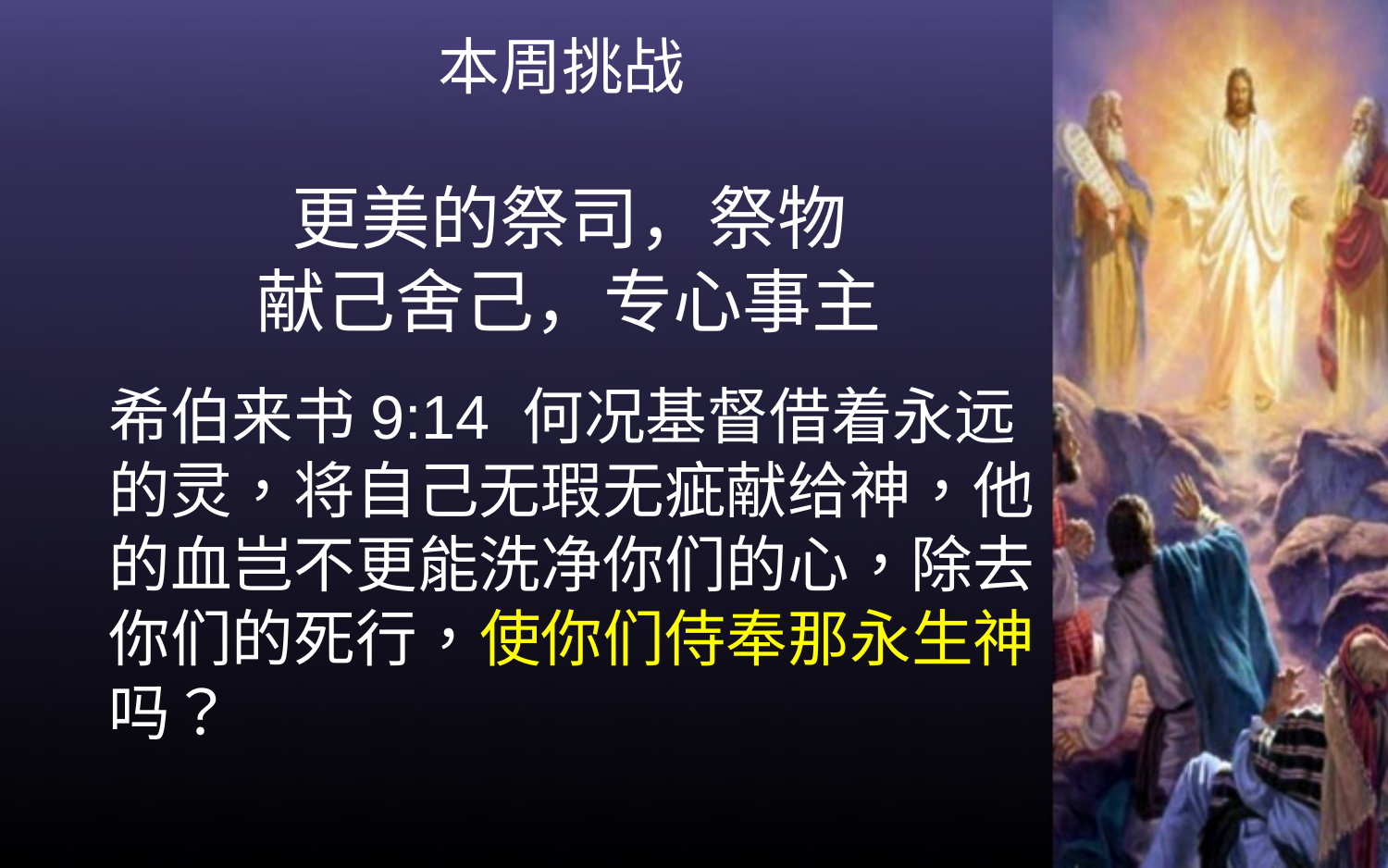

本周挑战
更美的祭司，祭物
献己舍己，专心事主
希伯来书9:14 何况基督借着永远的灵，将自己无瑕无疵献给神，他的血岂不更能洗净你们的心，除去你们的死行，使你们侍奉那永生神吗？